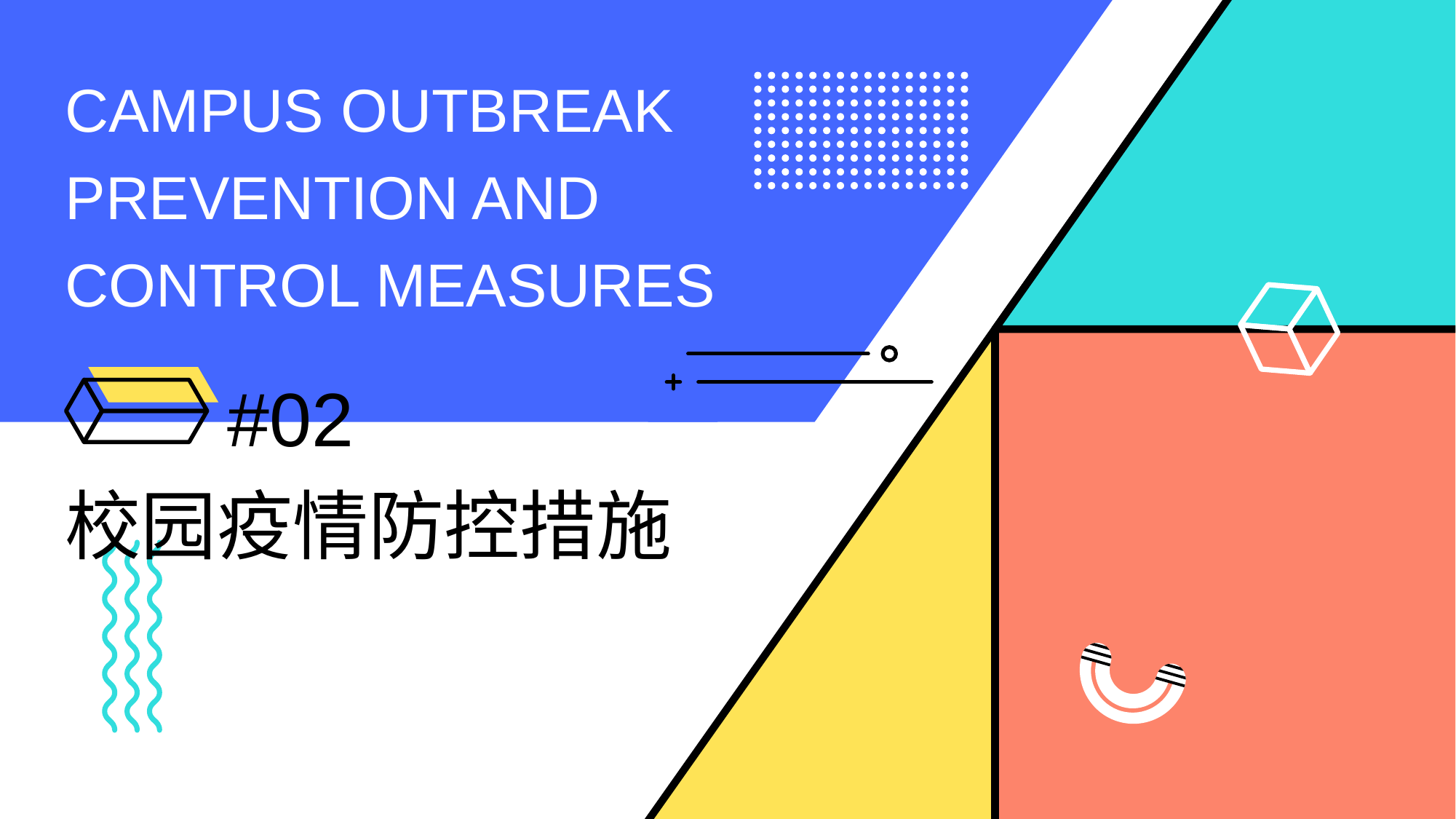

Campus outbreak prevention and control measures

#02
校园疫情防控措施